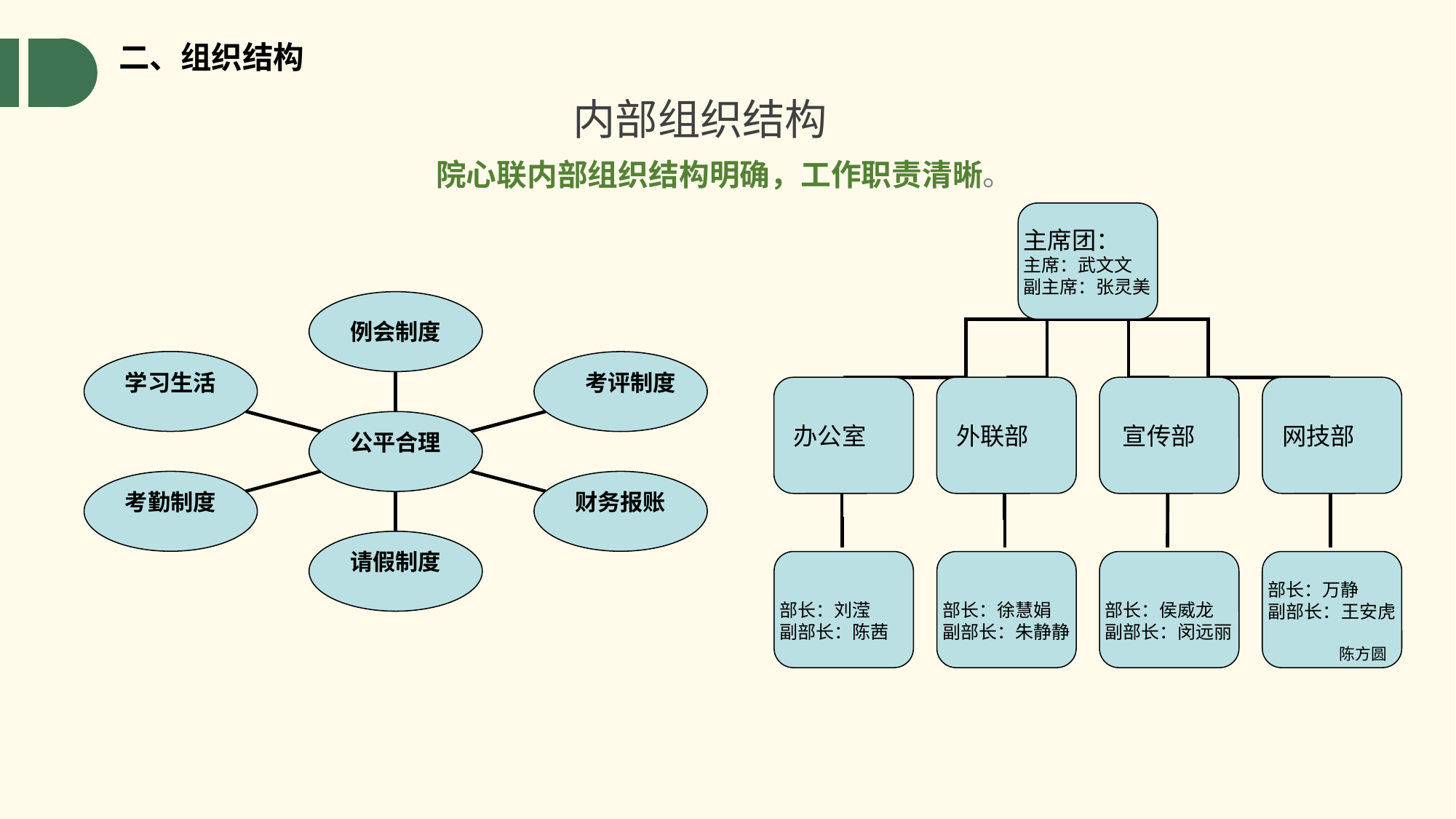

二、组织结构

内部组织结构
院心联内部组织结构明确，工作职责清晰。

主席团：
主席：武文文
副主席：张灵美
   办公室
   外联部
    宣传部
   网技部

部长：刘滢
副部长：陈茜

部长：徐慧娟
副部长：朱静静

部长：侯威龙
副部长：闵远丽

部长：万静
副部长：王安虎
陈方圆
  例会制度

  学习生活

    考评制度

  公平合理

  考勤制度

  财务报账

  请假制度